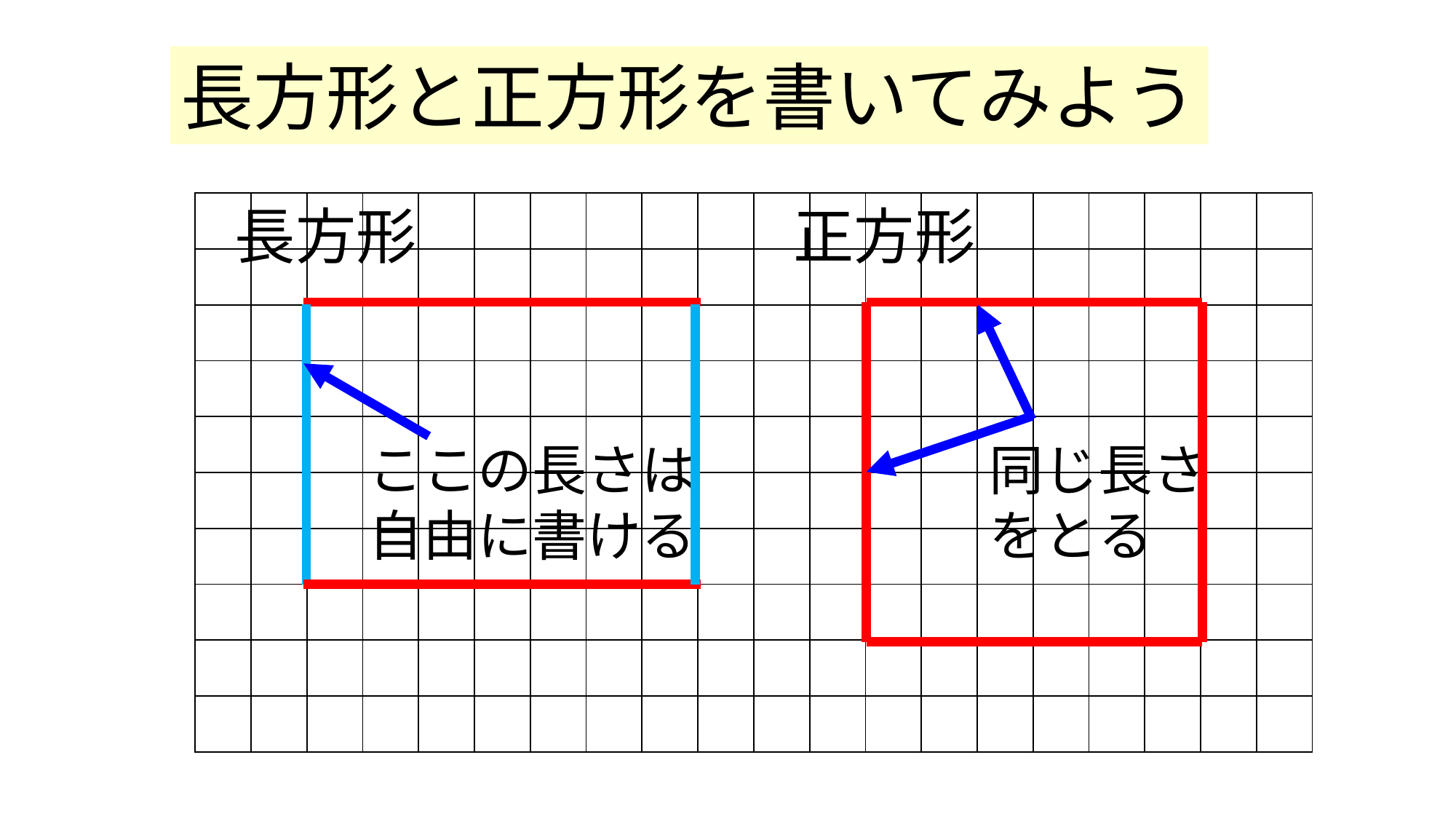

長方形と正方形を書いてみよう
|  |  |  |  |  |  |  |  |  |  |  |  |  |  |  |  |  |  |  |  |
| --- | --- | --- | --- | --- | --- | --- | --- | --- | --- | --- | --- | --- | --- | --- | --- | --- | --- | --- | --- |
|  |  |  |  |  |  |  |  |  |  |  |  |  |  |  |  |  |  |  |  |
|  |  |  |  |  |  |  |  |  |  |  |  |  |  |  |  |  |  |  |  |
|  |  |  |  |  |  |  |  |  |  |  |  |  |  |  |  |  |  |  |  |
|  |  |  |  |  |  |  |  |  |  |  |  |  |  |  |  |  |  |  |  |
|  |  |  |  |  |  |  |  |  |  |  |  |  |  |  |  |  |  |  |  |
|  |  |  |  |  |  |  |  |  |  |  |  |  |  |  |  |  |  |  |  |
|  |  |  |  |  |  |  |  |  |  |  |  |  |  |  |  |  |  |  |  |
|  |  |  |  |  |  |  |  |  |  |  |  |  |  |  |  |  |  |  |  |
|  |  |  |  |  |  |  |  |  |  |  |  |  |  |  |  |  |  |  |  |
長方形
正方形
ここの長さは
自由に書ける
同じ長さ
をとる